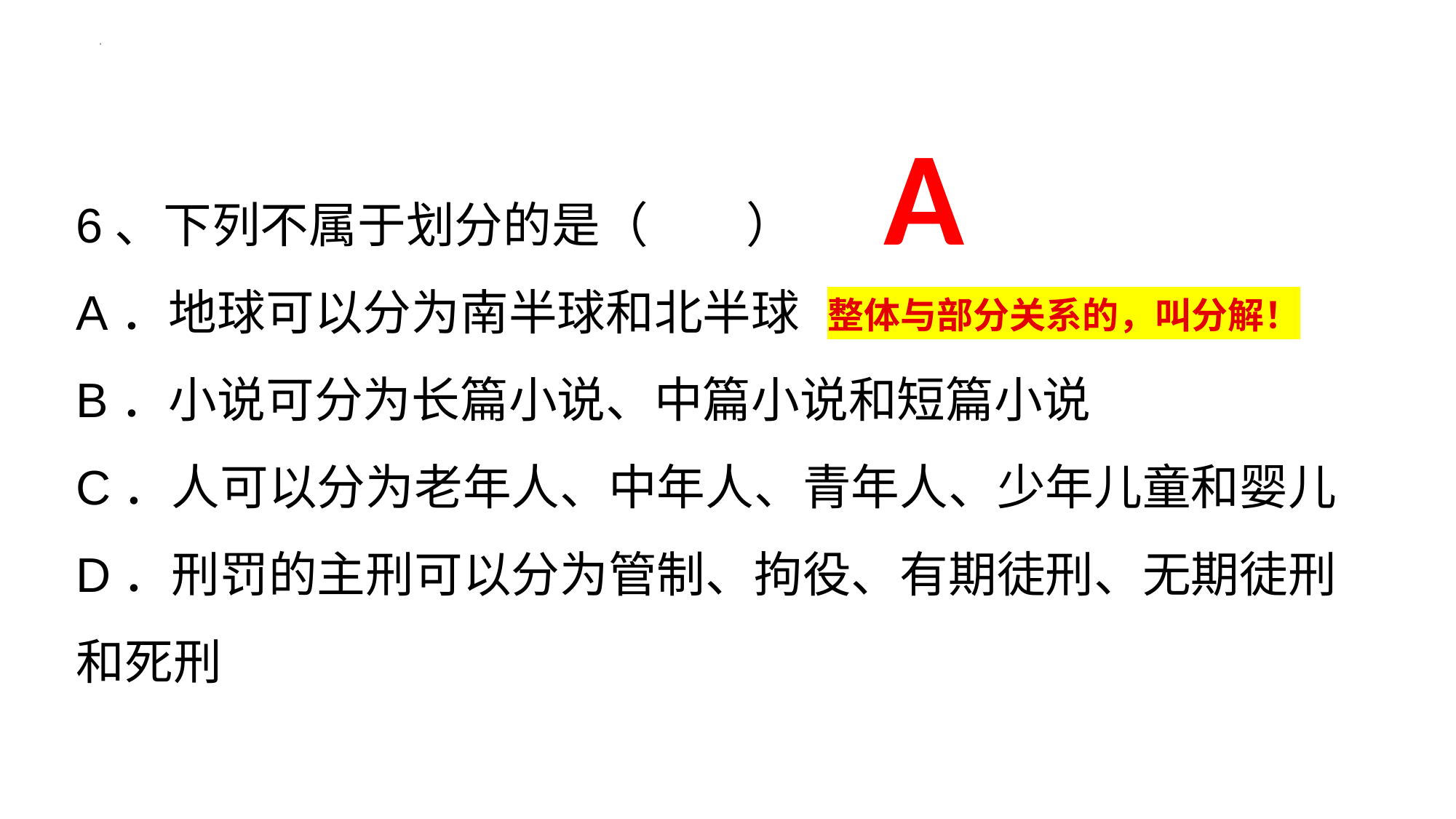

A
6、下列不属于划分的是（　　）
A．地球可以分为南半球和北半球
B．小说可分为长篇小说、中篇小说和短篇小说
C．人可以分为老年人、中年人、青年人、少年儿童和婴儿
D．刑罚的主刑可以分为管制、拘役、有期徒刑、无期徒刑和死刑
整体与部分关系的，叫分解！